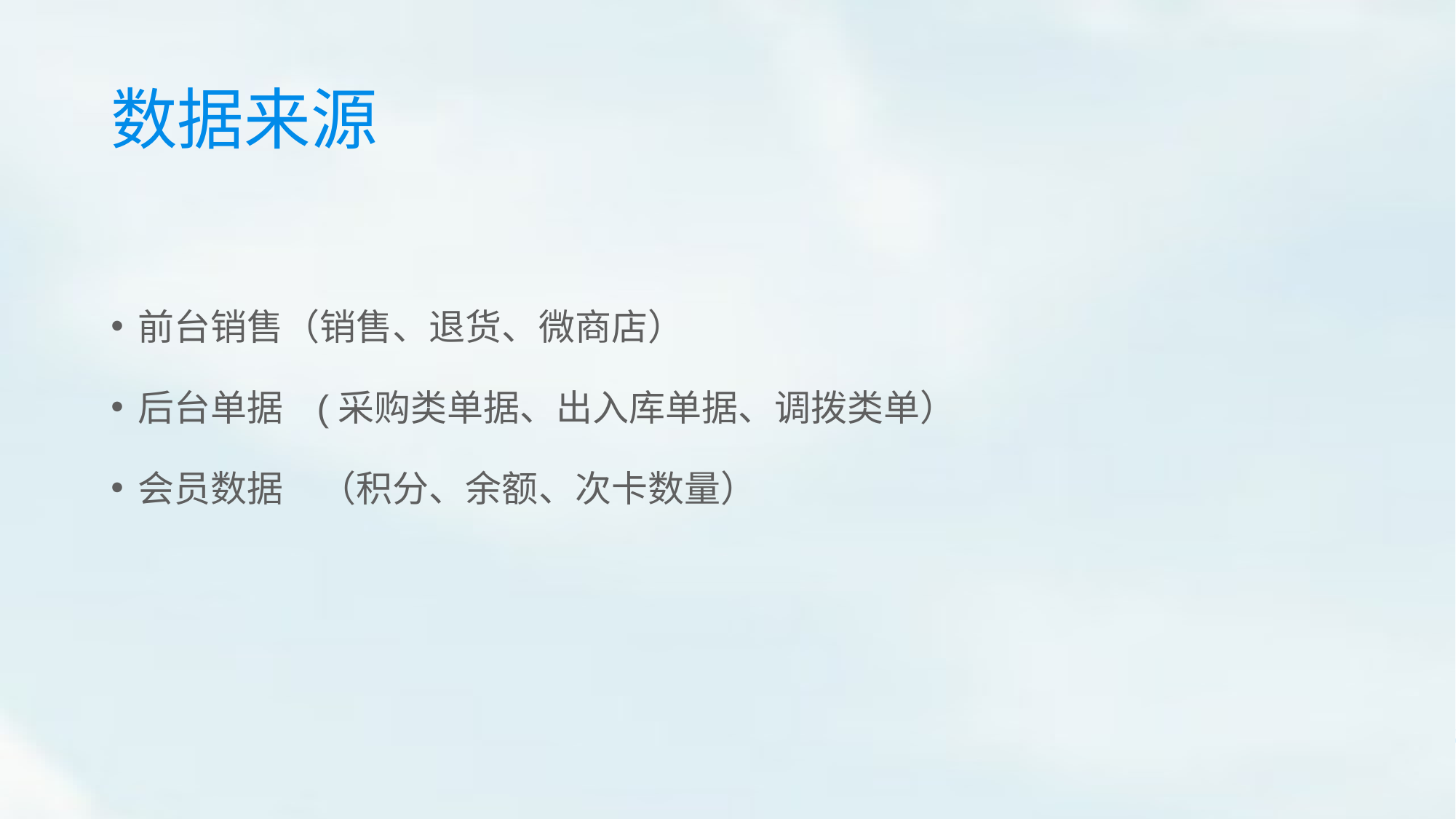

数据来源

前台销售（销售、退货、微商店）
后台单据   (采购类单据、出入库单据、调拨类单）
会员数据　（积分、余额、次卡数量）